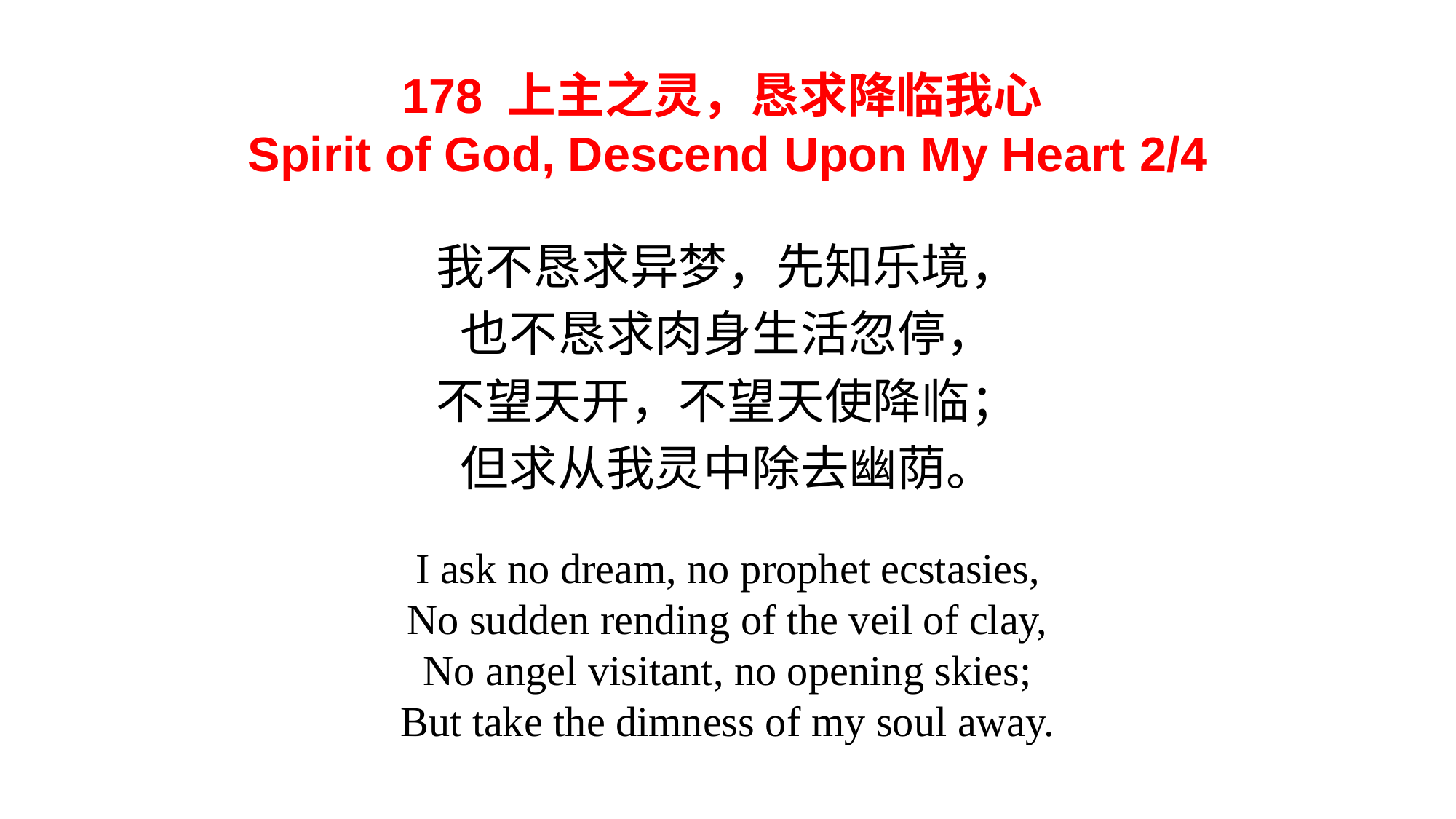

178 上主之灵，恳求降临我心
Spirit of God, Descend Upon My Heart 2/4
我不恳求异梦，先知乐境，
也不恳求肉身生活忽停，
不望天开，不望天使降临；
但求从我灵中除去幽荫。

I ask no dream, no prophet ecstasies,
No sudden rending of the veil of clay,
No angel visitant, no opening skies;
But take the dimness of my soul away.